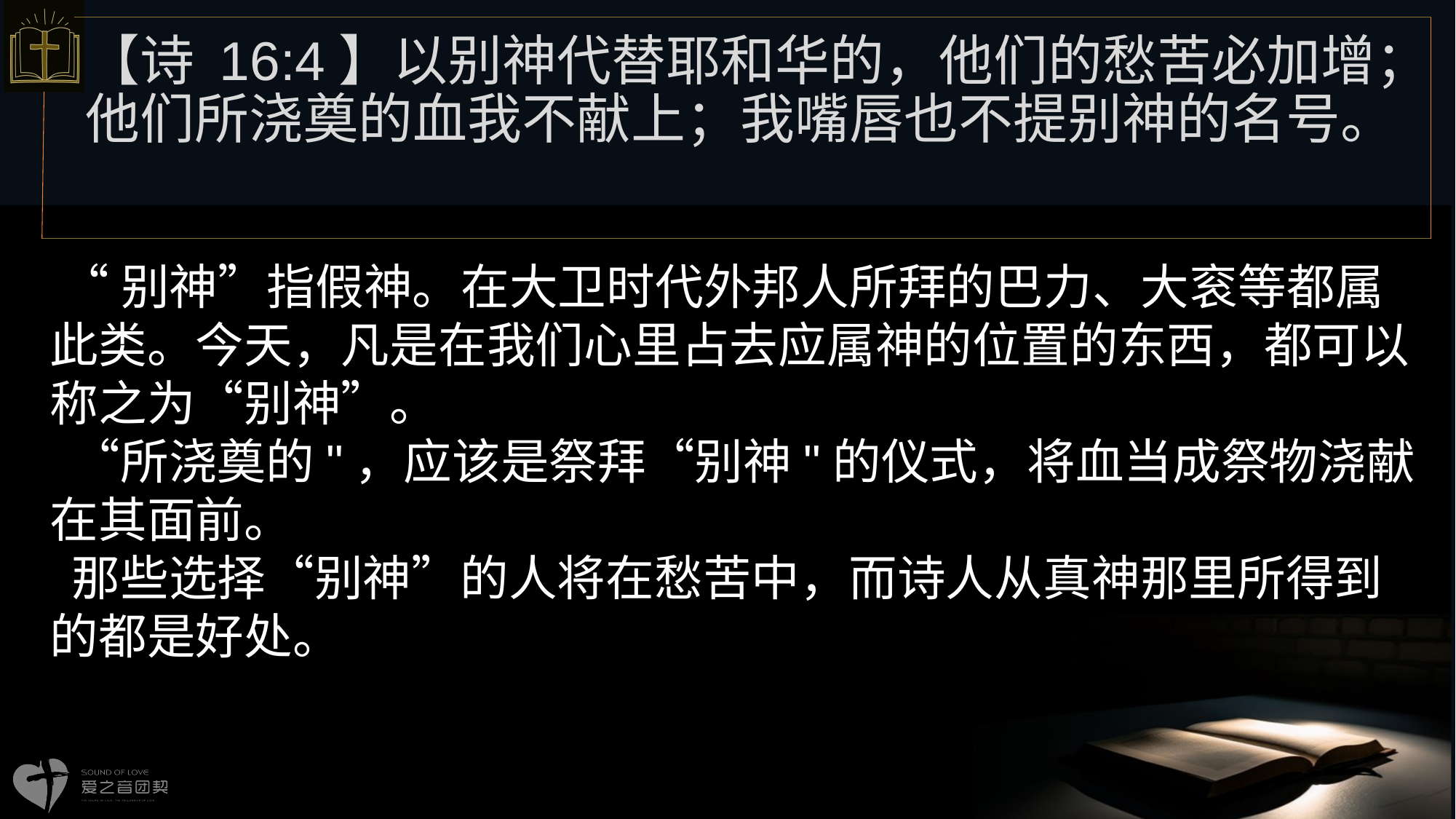

【诗 16:4】以别神代替耶和华的，他们的愁苦必加增；他们所浇奠的血我不献上；我嘴唇也不提别神的名号。
# “别神”指假神。在大卫时代外邦人所拜的巴力、大衮等都属此类。今天，凡是在我们心里占去应属神的位置的东西，都可以称之为“别神”。 “所浇奠的"，应该是祭拜“别神"的仪式，将血当成祭物浇献在其面前。 那些选择“别神”的人将在愁苦中，而诗人从真神那里所得到的都是好处。